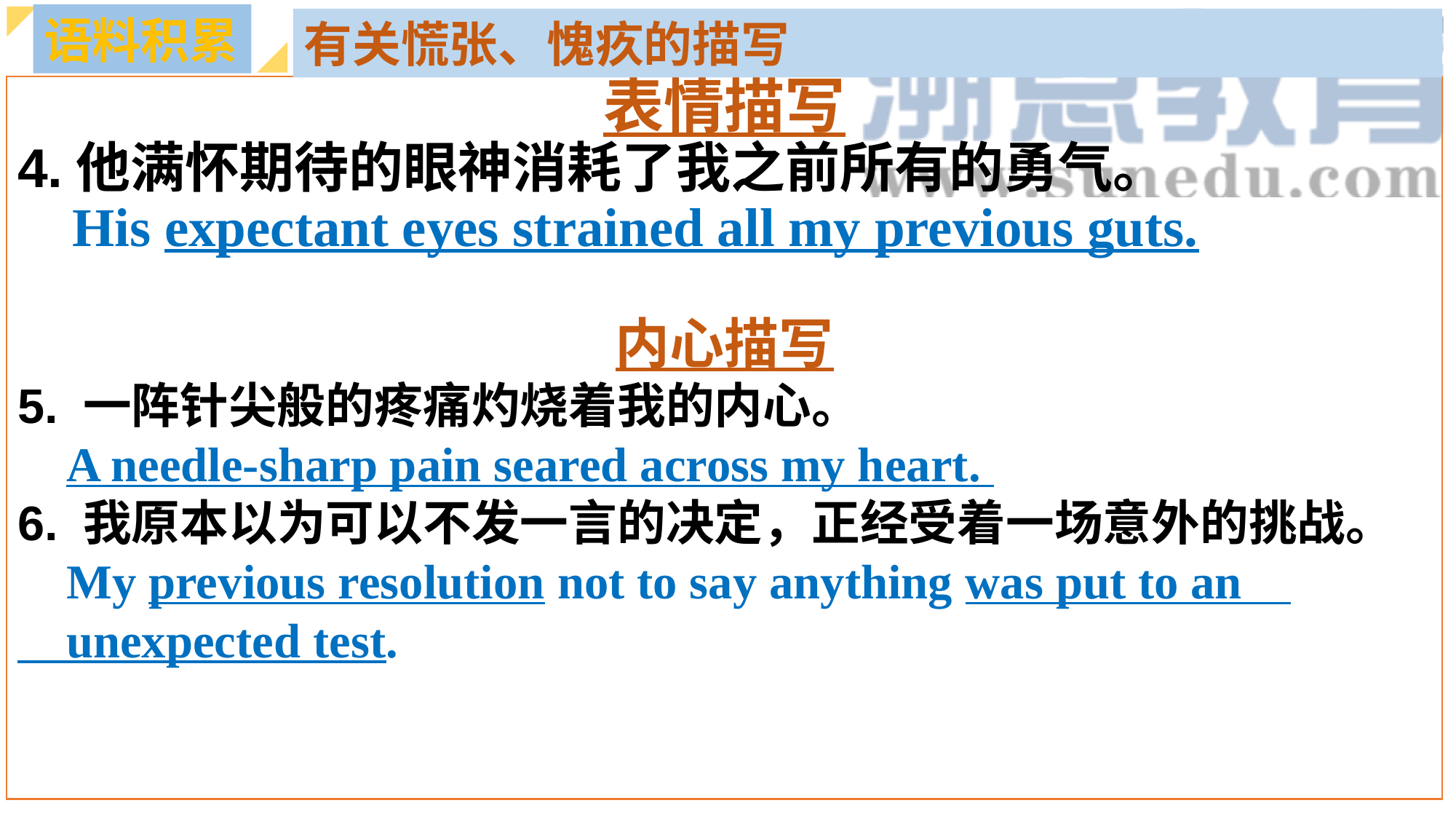

语料积累

有关慌张、愧疚的描写

表情描写
4.他满怀期待的眼神消耗了我之前所有的勇气。
    His expectant eyes strained all my previous guts.

内心描写
5. 一阵针尖般的疼痛灼烧着我的内心。
    A needle-sharp pain seared across my heart.
6. 我原本以为可以不发一言的决定，正经受着一场意外的挑战。
    My previous resolution not to say anything was put to an
    unexpected test.